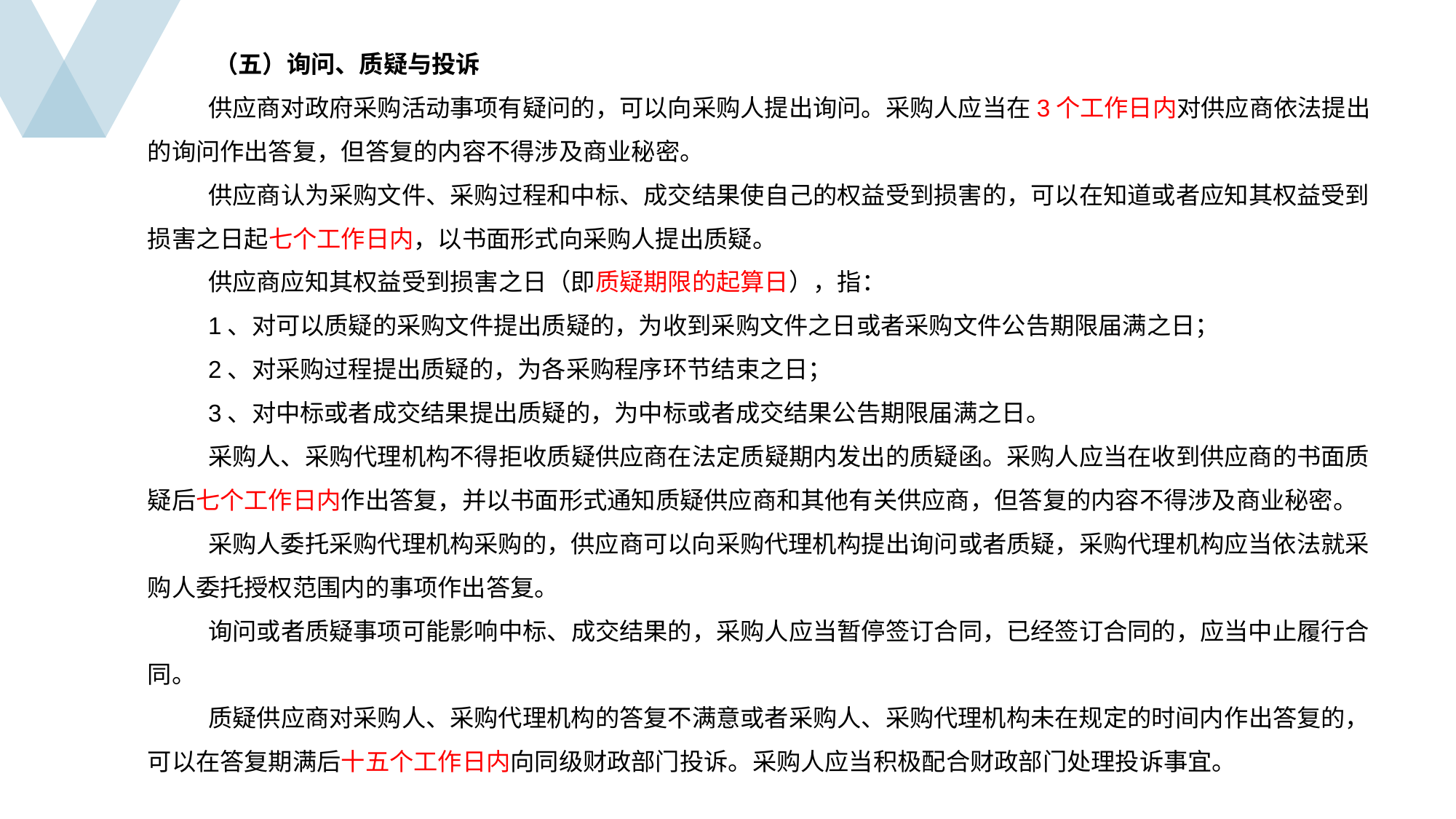

（五）询问、质疑与投诉
供应商对政府采购活动事项有疑问的，可以向采购人提出询问。采购人应当在3个工作日内对供应商依法提出的询问作出答复，但答复的内容不得涉及商业秘密。
供应商认为采购文件、采购过程和中标、成交结果使自己的权益受到损害的，可以在知道或者应知其权益受到损害之日起七个工作日内，以书面形式向采购人提出质疑。
供应商应知其权益受到损害之日（即质疑期限的起算日），指：
1、对可以质疑的采购文件提出质疑的，为收到采购文件之日或者采购文件公告期限届满之日；
2、对采购过程提出质疑的，为各采购程序环节结束之日；
3、对中标或者成交结果提出质疑的，为中标或者成交结果公告期限届满之日。
采购人、采购代理机构不得拒收质疑供应商在法定质疑期内发出的质疑函。采购人应当在收到供应商的书面质疑后七个工作日内作出答复，并以书面形式通知质疑供应商和其他有关供应商，但答复的内容不得涉及商业秘密。
采购人委托采购代理机构采购的，供应商可以向采购代理机构提出询问或者质疑，采购代理机构应当依法就采购人委托授权范围内的事项作出答复。
询问或者质疑事项可能影响中标、成交结果的，采购人应当暂停签订合同，已经签订合同的，应当中止履行合同。
质疑供应商对采购人、采购代理机构的答复不满意或者采购人、采购代理机构未在规定的时间内作出答复的，可以在答复期满后十五个工作日内向同级财政部门投诉。采购人应当积极配合财政部门处理投诉事宜。